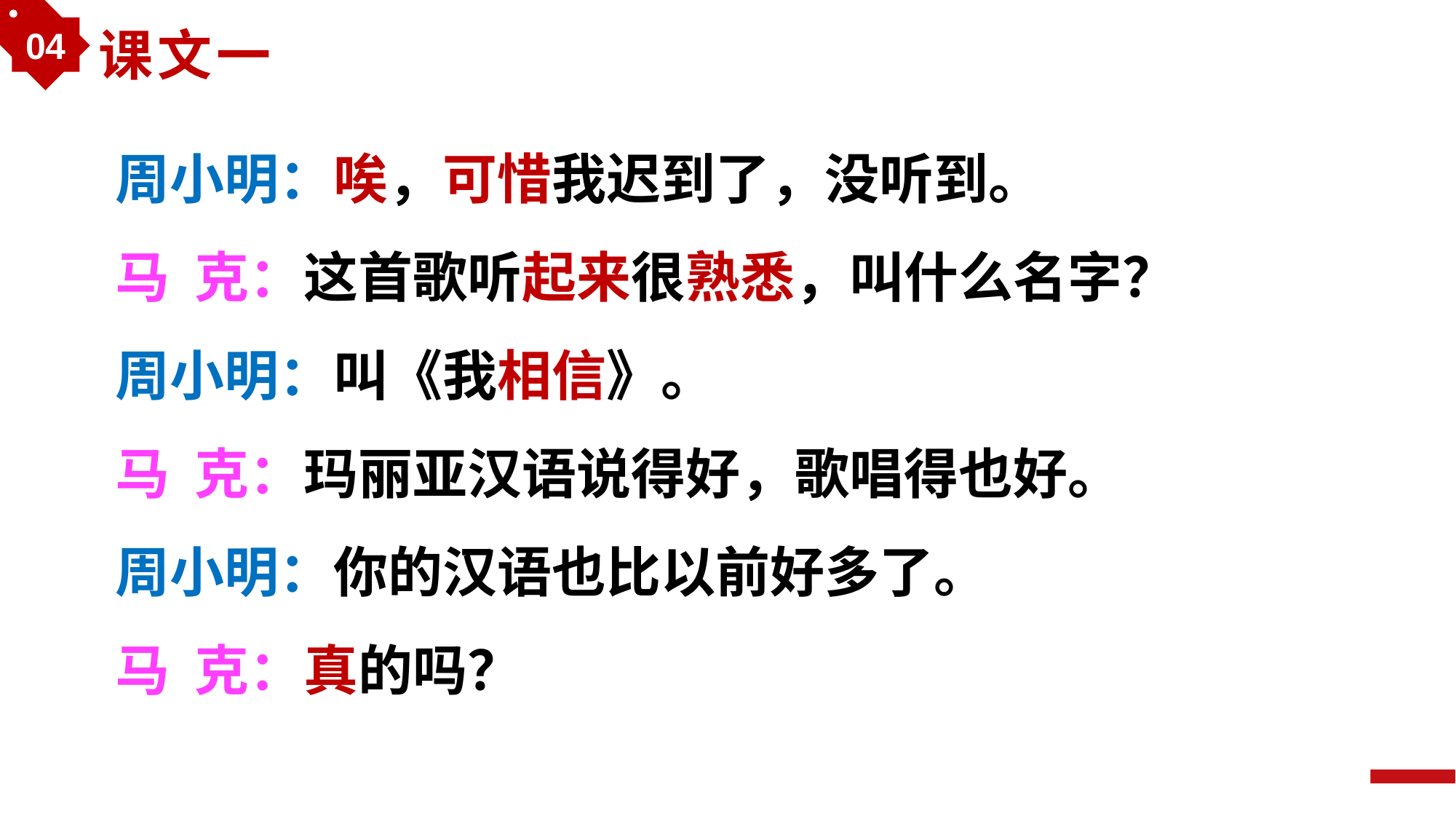

04
课文一
周小明：唉，可惜我迟到了，没听到。
马  克：这首歌听起来很熟悉，叫什么名字？
周小明：叫《我相信》。
马  克：玛丽亚汉语说得好，歌唱得也好。
周小明：你的汉语也比以前好多了。
马  克：真的吗？